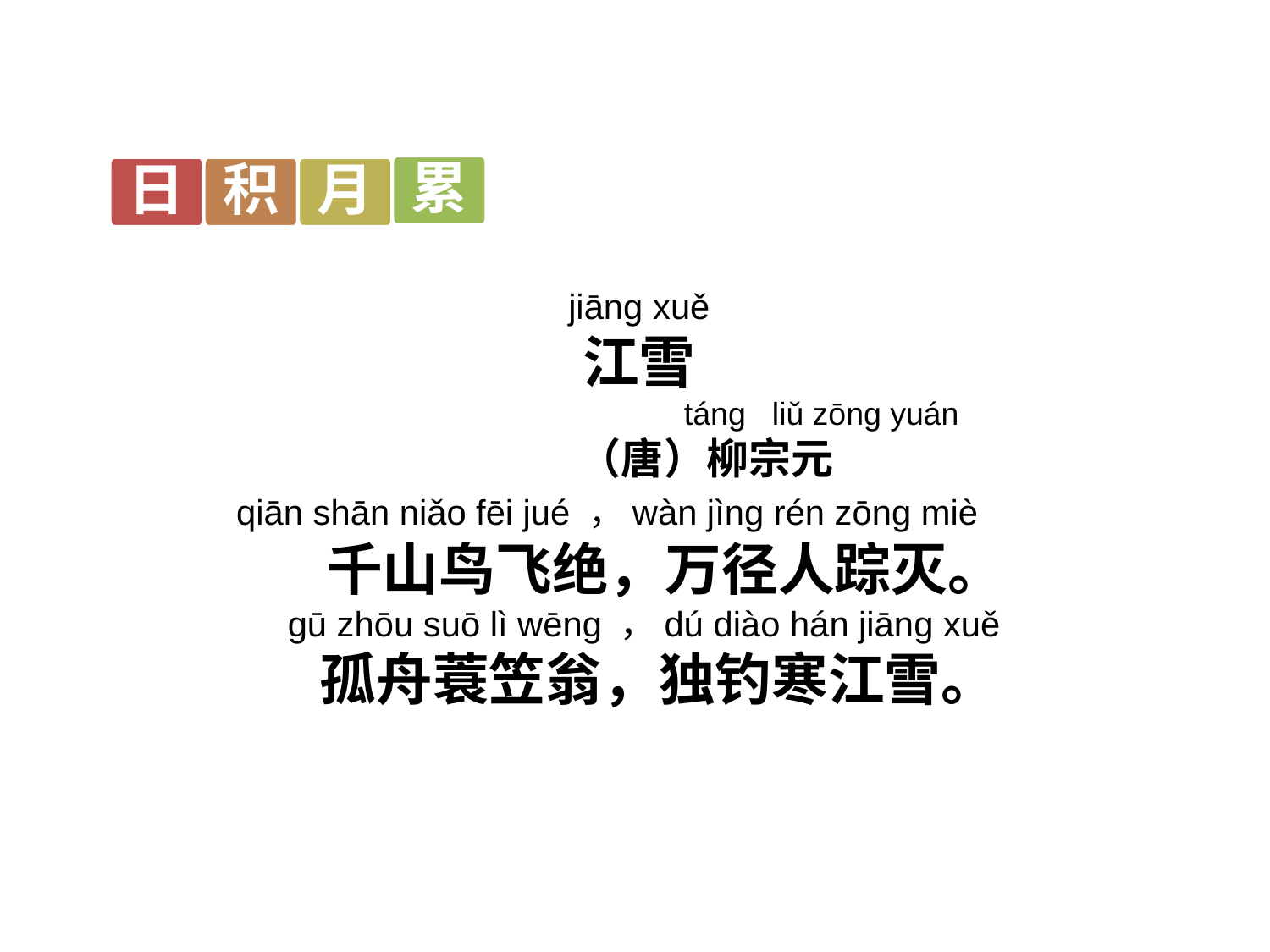

累
日
积
月
jiāng xuě
江雪
                                         táng   liǔ zōng yuán
             （唐）柳宗元
    qiān shān niǎo fēi jué ，wàn jìng rén zōng miè
   千山鸟飞绝，万径人踪灭。
 gū zhōu suō lì wēng ，dú diào hán jiāng xuě
   孤舟蓑笠翁，独钓寒江雪。